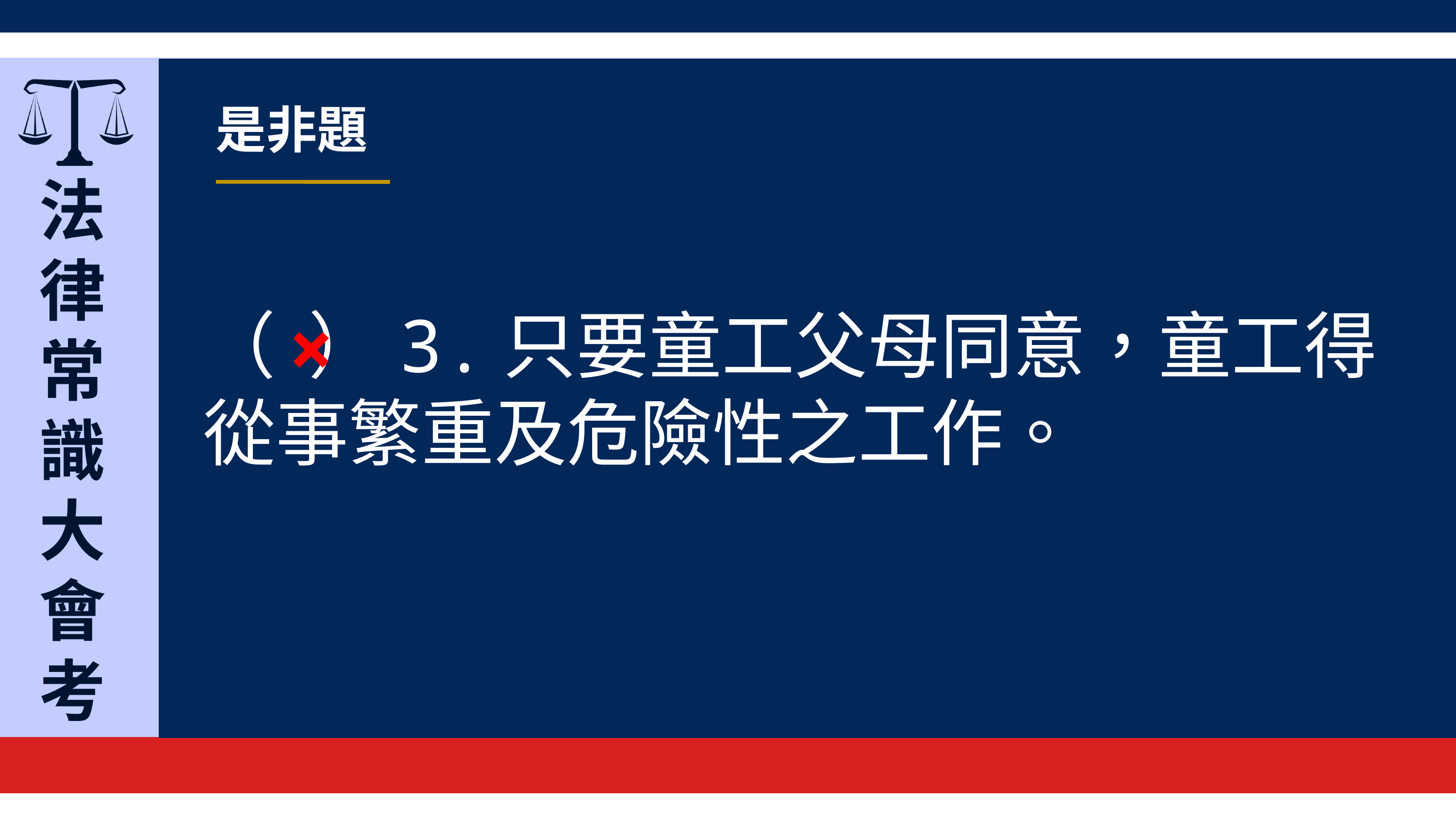

是非題
法律常識
大會考

（  ）3.只要童工父母同意，童工得從事繁重及危險性之工作。
×